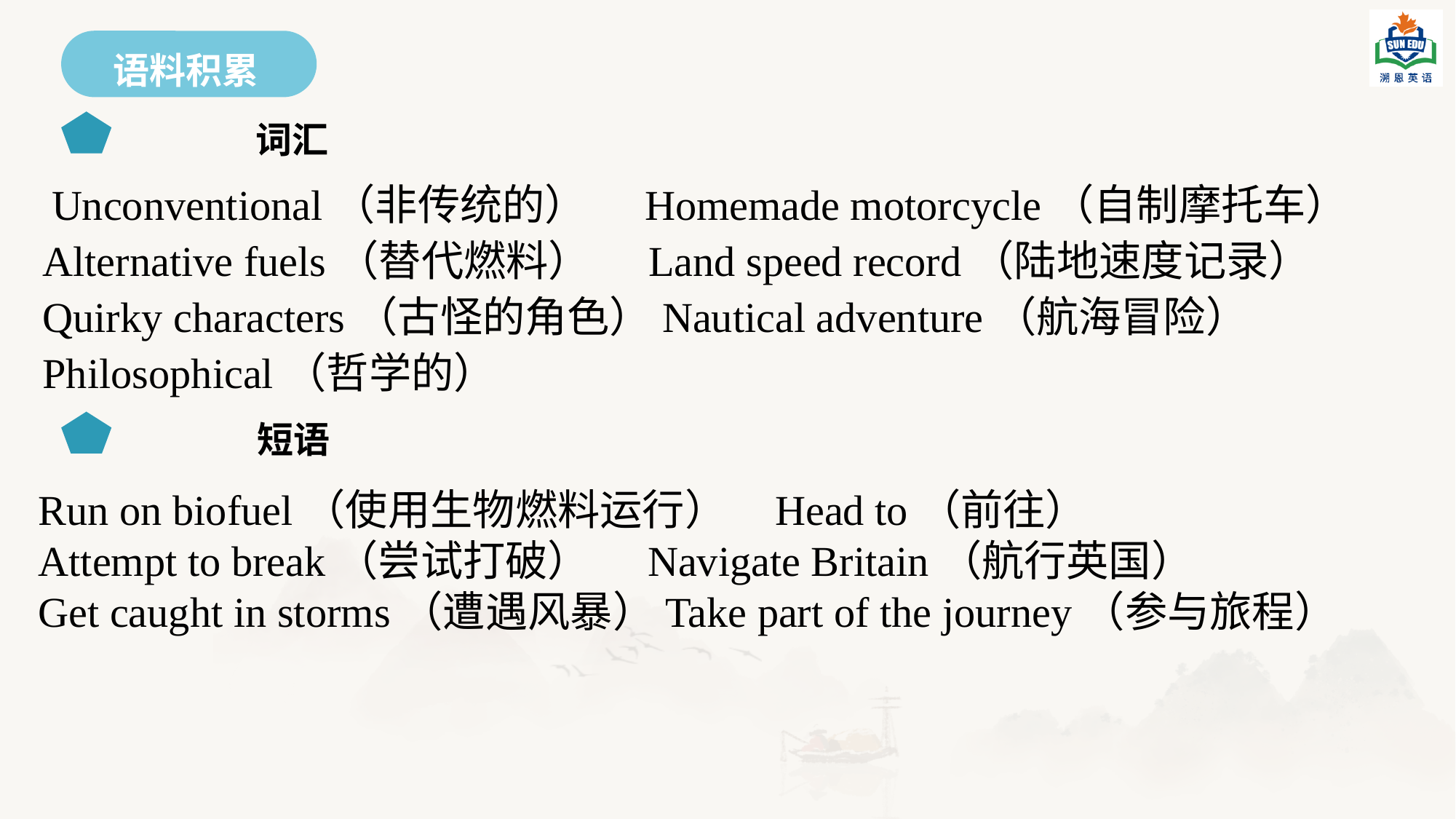

语料积累

 词汇
 Unconventional（非传统的）     Homemade motorcycle（自制摩托车）
Alternative fuels（替代燃料）     Land speed record（陆地速度记录）
Quirky characters（古怪的角色）Nautical adventure（航海冒险）
Philosophical（哲学的）

短语
Run on biofuel（使用生物燃料运行）    Head to（前往）
Attempt to break（尝试打破）     Navigate Britain（航行英国）
Get caught in storms（遭遇风暴）Take part of the journey（参与旅程）